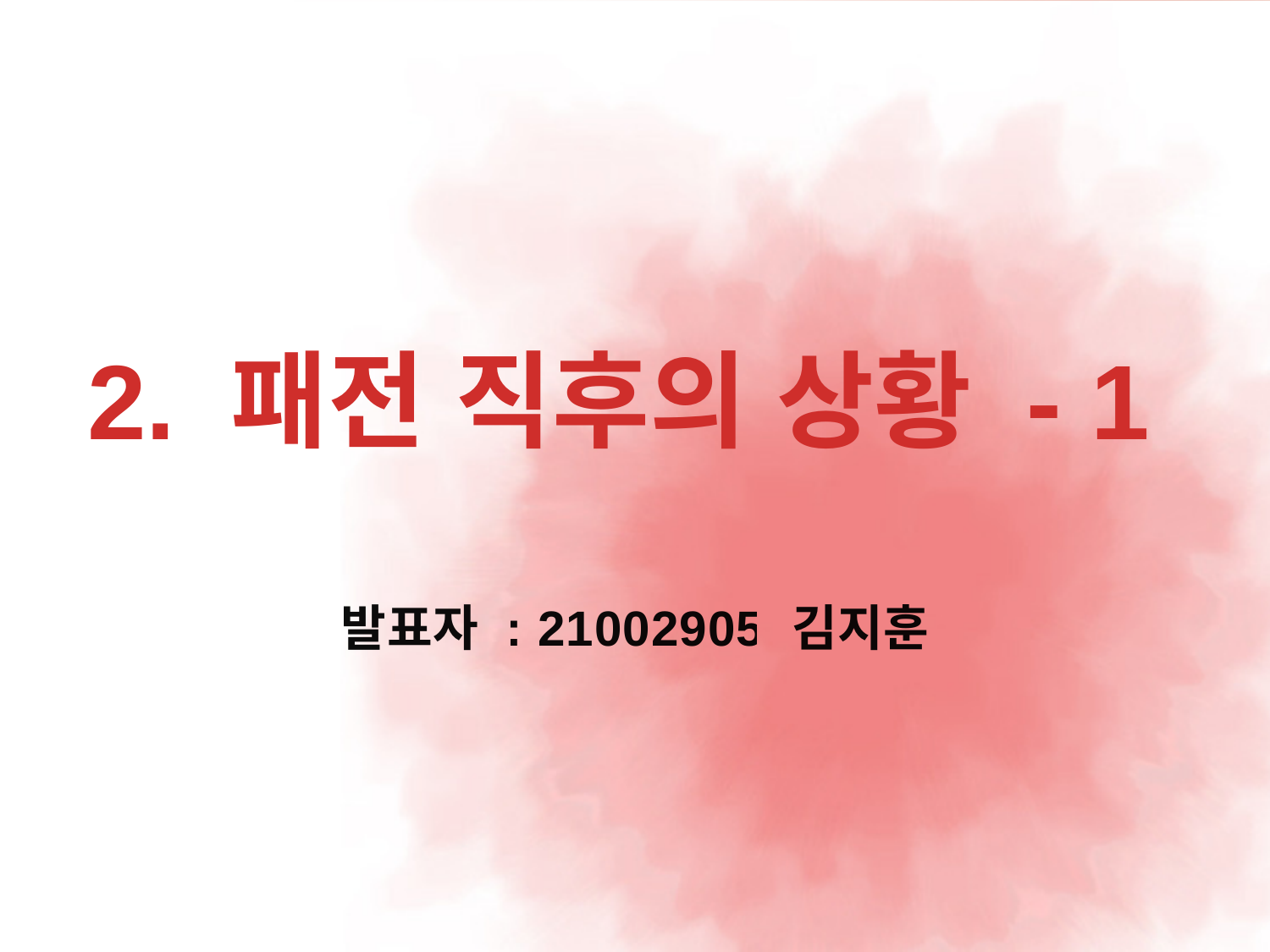

# 2. 패전 직후의 상황 - 1
발표자 : 21002905 김지훈